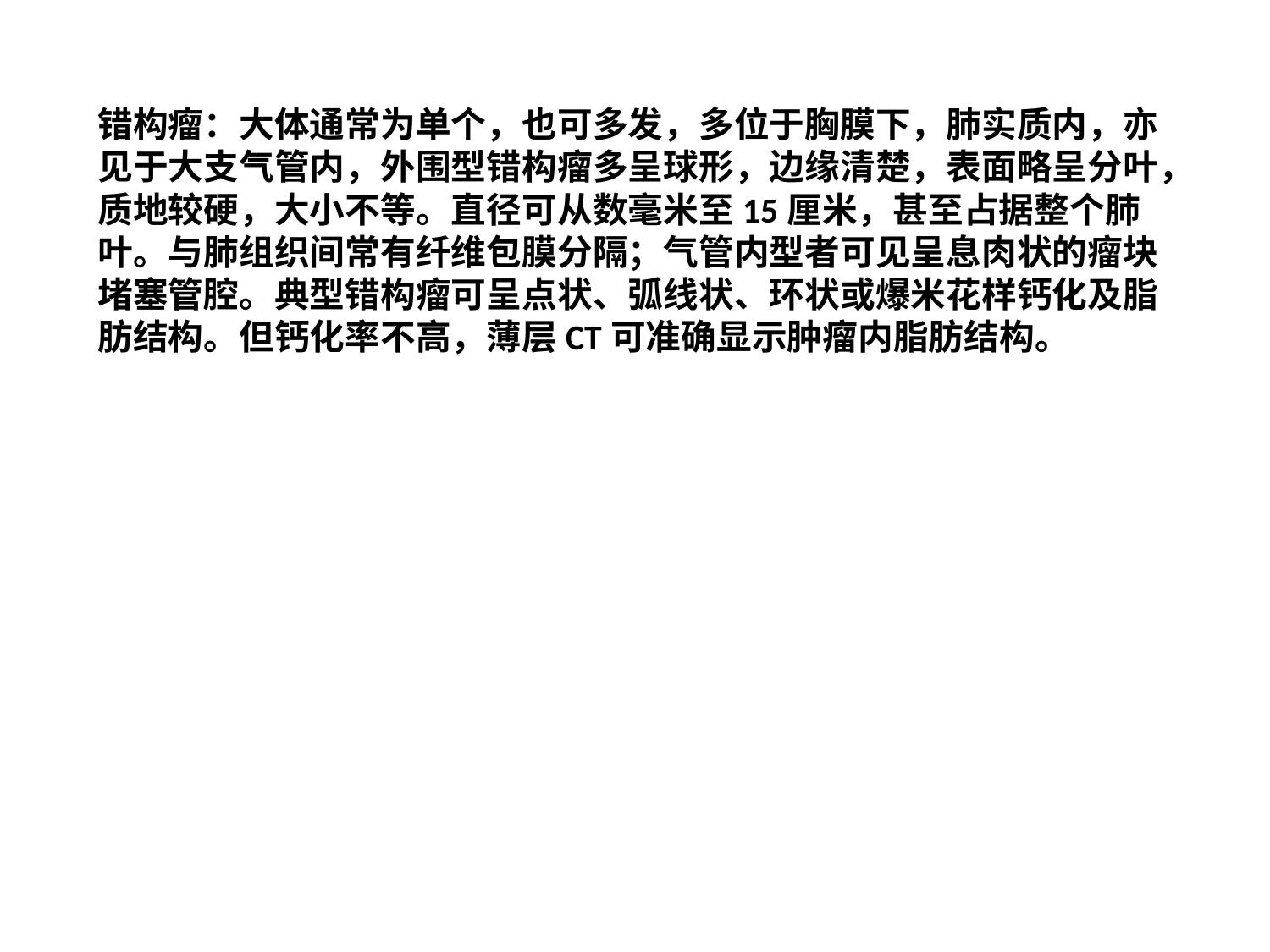

# 错构瘤：大体通常为单个，也可多发，多位于胸膜下，肺实质内，亦见于大支气管内，外围型错构瘤多呈球形，边缘清楚，表面略呈分叶，质地较硬，大小不等。直径可从数毫米至15厘米，甚至占据整个肺叶。与肺组织间常有纤维包膜分隔；气管内型者可见呈息肉状的瘤块堵塞管腔。典型错构瘤可呈点状、弧线状、环状或爆米花样钙化及脂肪结构。但钙化率不高，薄层CT可准确显示肿瘤内脂肪结构。